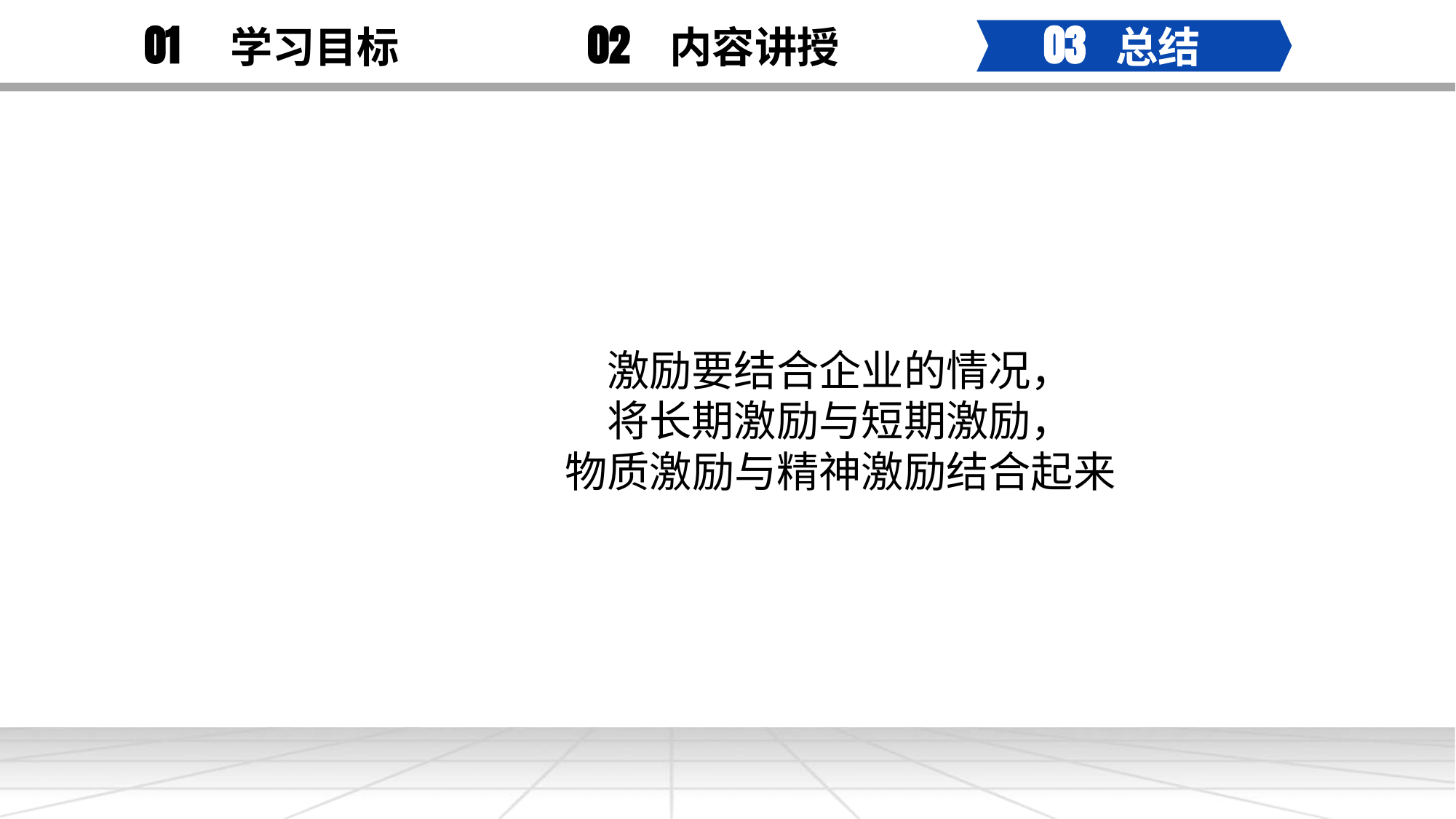

02   内容讲授
03  总结
01    学习目标

激励要结合企业的情况，
将长期激励与短期激励，
物质激励与精神激励结合起来